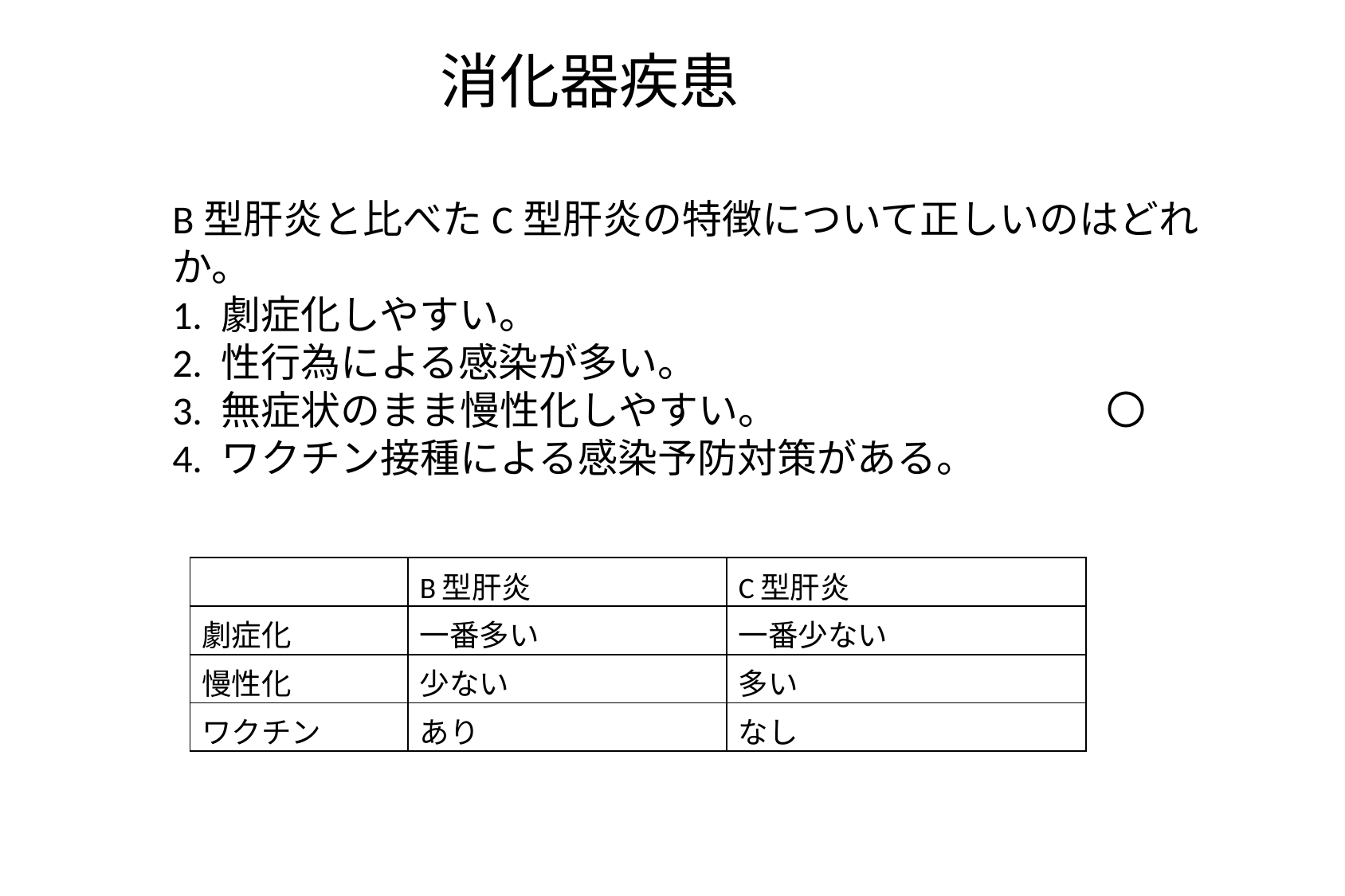

消化器疾患
B型肝炎と比べたC型肝炎の特徴について正しいのはどれか。
1. 劇症化しやすい。
2. 性行為による感染が多い。
3. 無症状のまま慢性化しやすい。 　　　　　　　　〇
4. ワクチン接種による感染予防対策がある。

|  | B型肝炎 | C型肝炎 |
| --- | --- | --- |
| 劇症化 | 一番多い | 一番少ない |
| 慢性化 | 少ない | 多い |
| ワクチン | あり | なし |